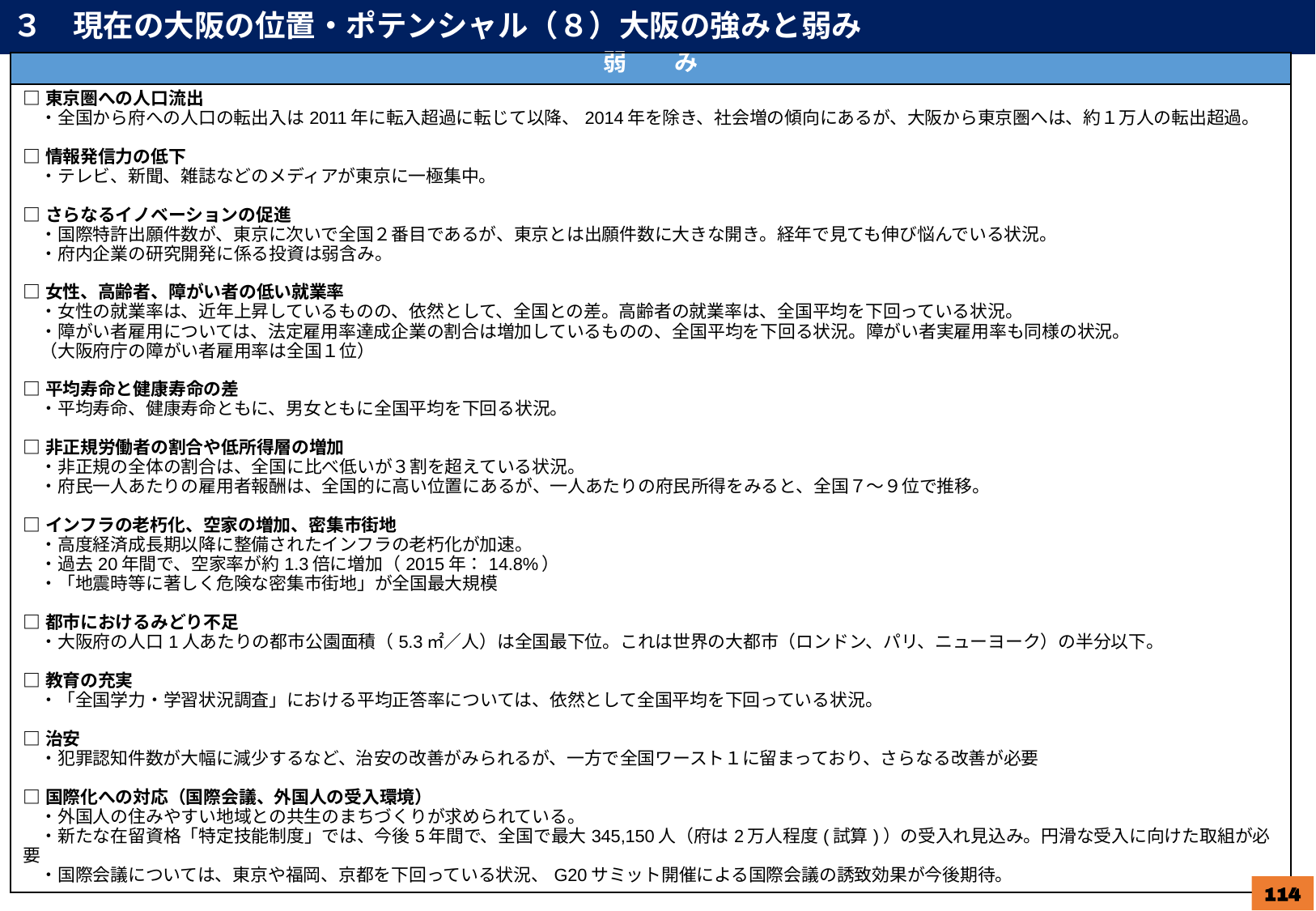

３　現在の大阪の位置・ポテンシャル（８）大阪の強みと弱み
| 弱　　み |
| --- |
| □東京圏への人口流出 　・全国から府への人口の転出入は2011年に転入超過に転じて以降、2014年を除き、社会増の傾向にあるが、大阪から東京圏へは、約１万人の転出超過。 □情報発信力の低下 　・テレビ、新聞、雑誌などのメディアが東京に一極集中。 □さらなるイノベーションの促進 　・国際特許出願件数が、東京に次いで全国２番目であるが、東京とは出願件数に大きな開き。経年で見ても伸び悩んでいる状況。 　・府内企業の研究開発に係る投資は弱含み。 □女性、高齢者、障がい者の低い就業率 　・女性の就業率は、近年上昇しているものの、依然として、全国との差。高齢者の就業率は、全国平均を下回っている状況。 　・障がい者雇用については、法定雇用率達成企業の割合は増加しているものの、全国平均を下回る状況。障がい者実雇用率も同様の状況。 　（大阪府庁の障がい者雇用率は全国１位） □平均寿命と健康寿命の差 　・平均寿命、健康寿命ともに、男女ともに全国平均を下回る状況。 □非正規労働者の割合や低所得層の増加 　・非正規の全体の割合は、全国に比べ低いが３割を超えている状況。 　・府民一人あたりの雇用者報酬は、全国的に高い位置にあるが、一人あたりの府民所得をみると、全国７〜９位で推移。 □インフラの老朽化、空家の増加、密集市街地 　・高度経済成長期以降に整備されたインフラの老朽化が加速。 　・過去20年間で、空家率が約1.3倍に増加（2015年：14.8%） 　・「地震時等に著しく危険な密集市街地」が全国最大規模 □都市におけるみどり不足 　・大阪府の人口1人あたりの都市公園面積（5.3㎡／人）は全国最下位。これは世界の大都市（ロンドン、パリ、ニューヨーク）の半分以下。 □教育の充実 　・「全国学力・学習状況調査」における平均正答率については、依然として全国平均を下回っている状況。 □治安 　・犯罪認知件数が大幅に減少するなど、治安の改善がみられるが、一方で全国ワースト１に留まっており、さらなる改善が必要 □国際化への対応（国際会議、外国人の受入環境） 　・外国人の住みやすい地域との共生のまちづくりが求められている。 　・新たな在留資格「特定技能制度」では、今後5年間で、全国で最大345,150人（府は2万人程度(試算)）の受入れ見込み。円滑な受入に向けた取組が必要 　・国際会議については、東京や福岡、京都を下回っている状況、G20サミット開催による国際会議の誘致効果が今後期待。 |
114